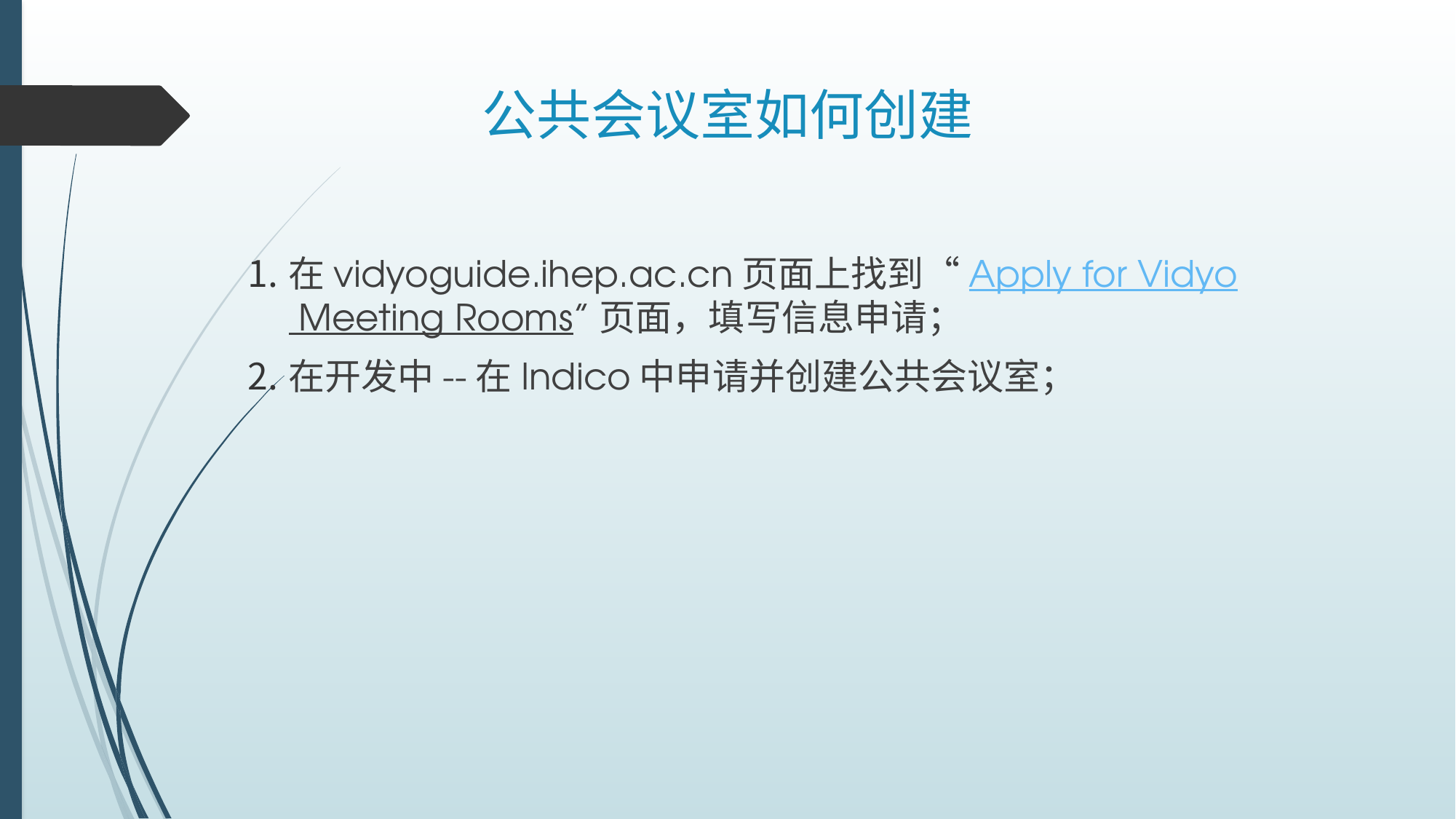

# 公共会议室如何创建
在vidyoguide.ihep.ac.cn页面上找到“Apply for Vidyo Meeting Rooms”页面，填写信息申请；
在开发中--在Indico中申请并创建公共会议室；